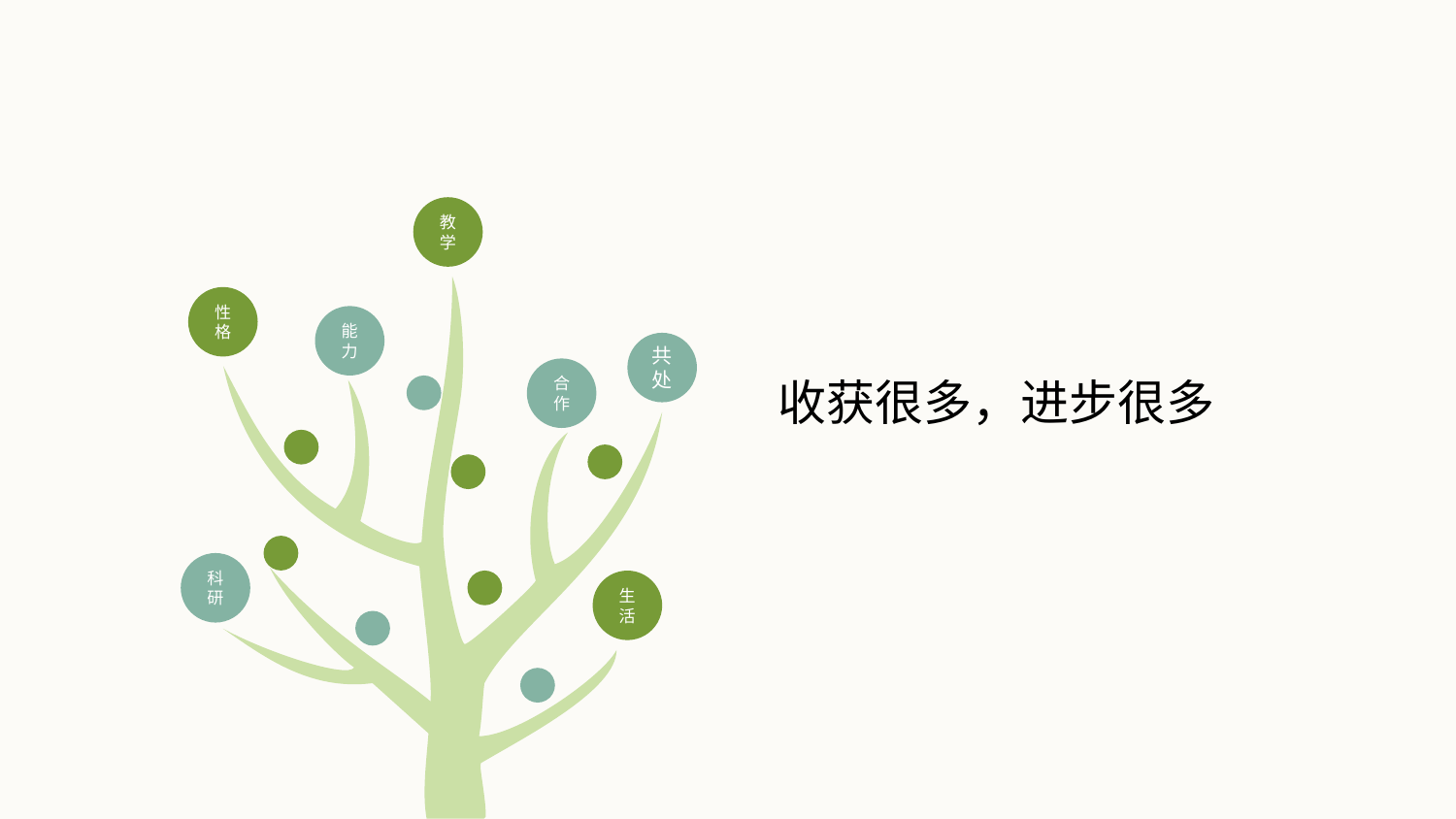

教学

性格
能力
共处
合作

科研

生活

收获很多，进步很多